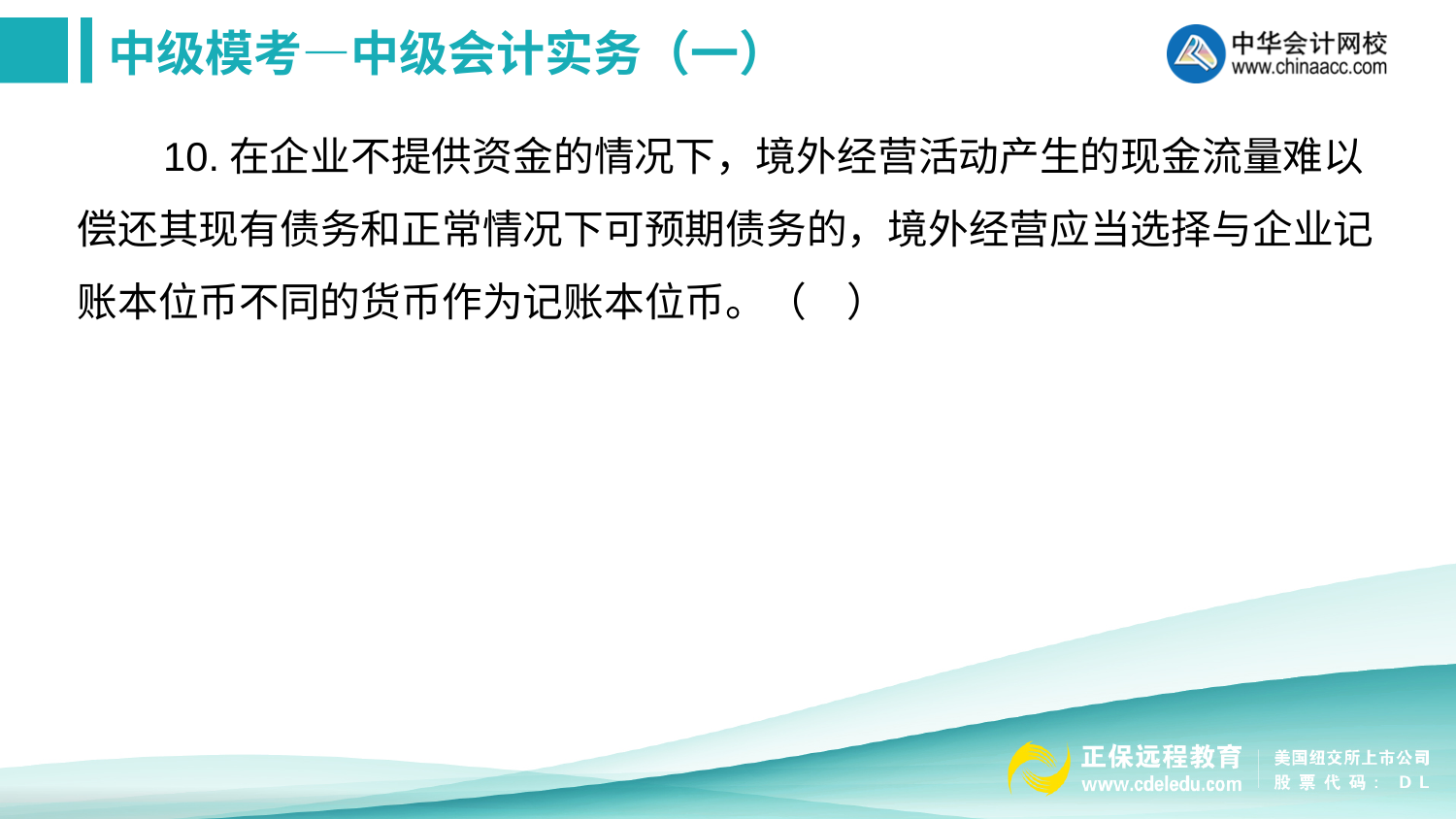

10.在企业不提供资金的情况下，境外经营活动产生的现金流量难以偿还其现有债务和正常情况下可预期债务的，境外经营应当选择与企业记账本位币不同的货币作为记账本位币。（　）